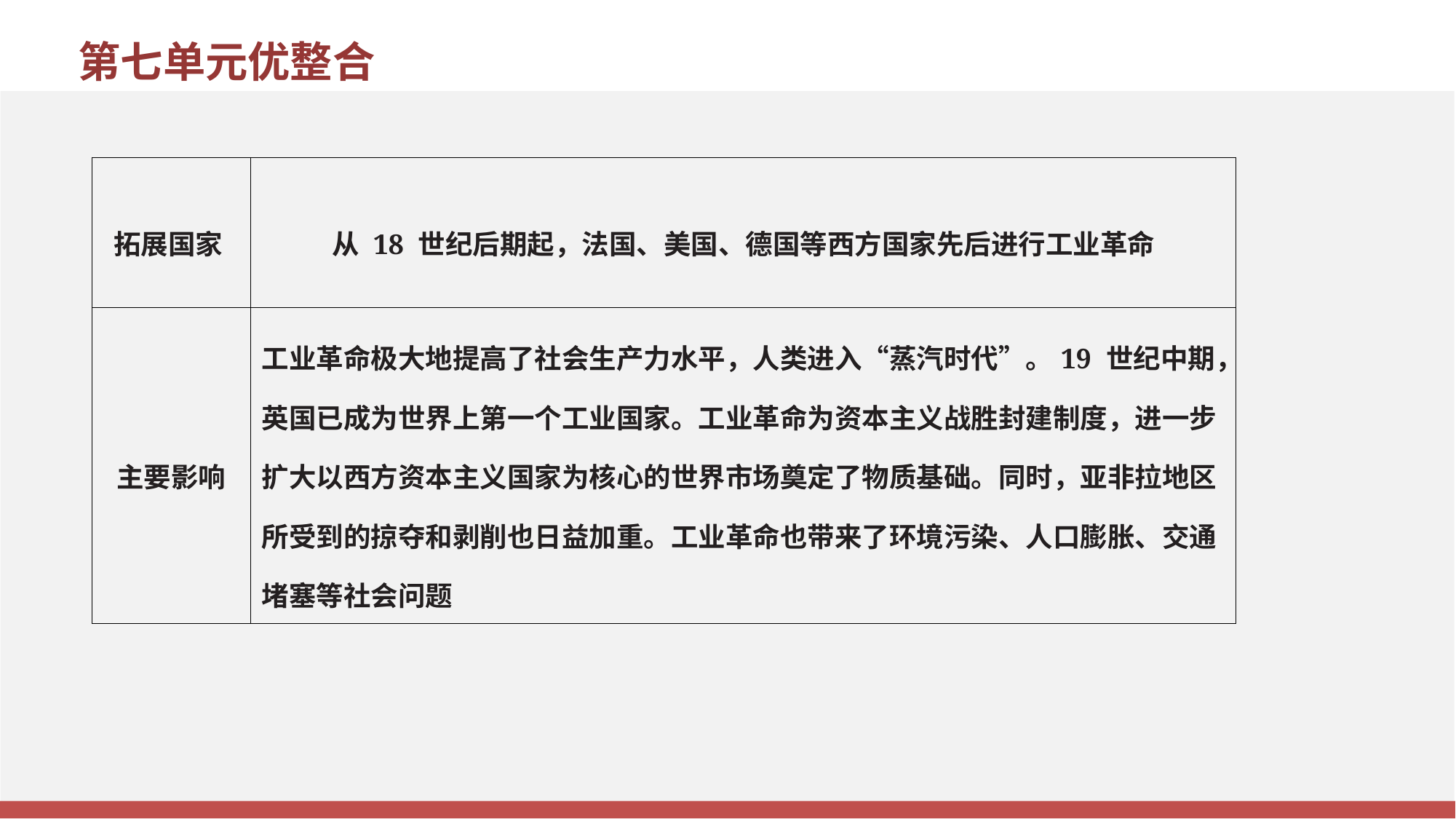

第七单元优整合

| 拓展国家 | 从 18 世纪后期起，法国、美国、德国等西方国家先后进行工业革命 |
| --- | --- |
| 主要影响 | 工业革命极大地提高了社会生产力水平，人类进入“蒸汽时代”。19 世纪中期，英国已成为世界上第一个工业国家。工业革命为资本主义战胜封建制度，进一步扩大以西方资本主义国家为核心的世界市场奠定了物质基础。同时，亚非拉地区所受到的掠夺和剥削也日益加重。工业革命也带来了环境污染、人口膨胀、交通堵塞等社会问题 |